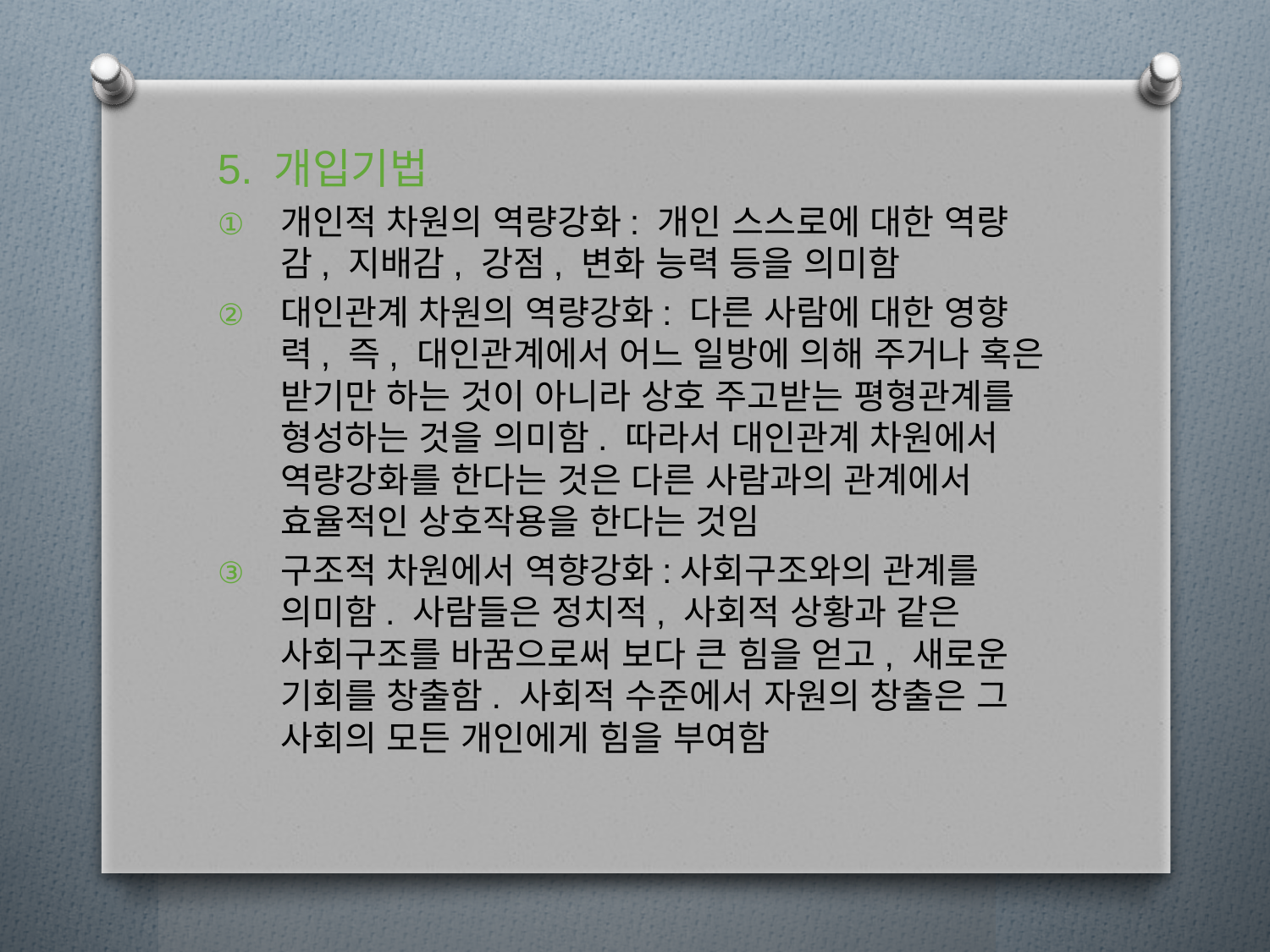

5. 개입기법
개인적 차원의 역량강화: 개인 스스로에 대한 역량감, 지배감, 강점, 변화 능력 등을 의미함
대인관계 차원의 역량강화: 다른 사람에 대한 영향력, 즉, 대인관계에서 어느 일방에 의해 주거나 혹은 받기만 하는 것이 아니라 상호 주고받는 평형관계를 형성하는 것을 의미함. 따라서 대인관계 차원에서 역량강화를 한다는 것은 다른 사람과의 관계에서 효율적인 상호작용을 한다는 것임
구조적 차원에서 역향강화:사회구조와의 관계를 의미함. 사람들은 정치적, 사회적 상황과 같은 사회구조를 바꿈으로써 보다 큰 힘을 얻고, 새로운 기회를 창출함. 사회적 수준에서 자원의 창출은 그 사회의 모든 개인에게 힘을 부여함